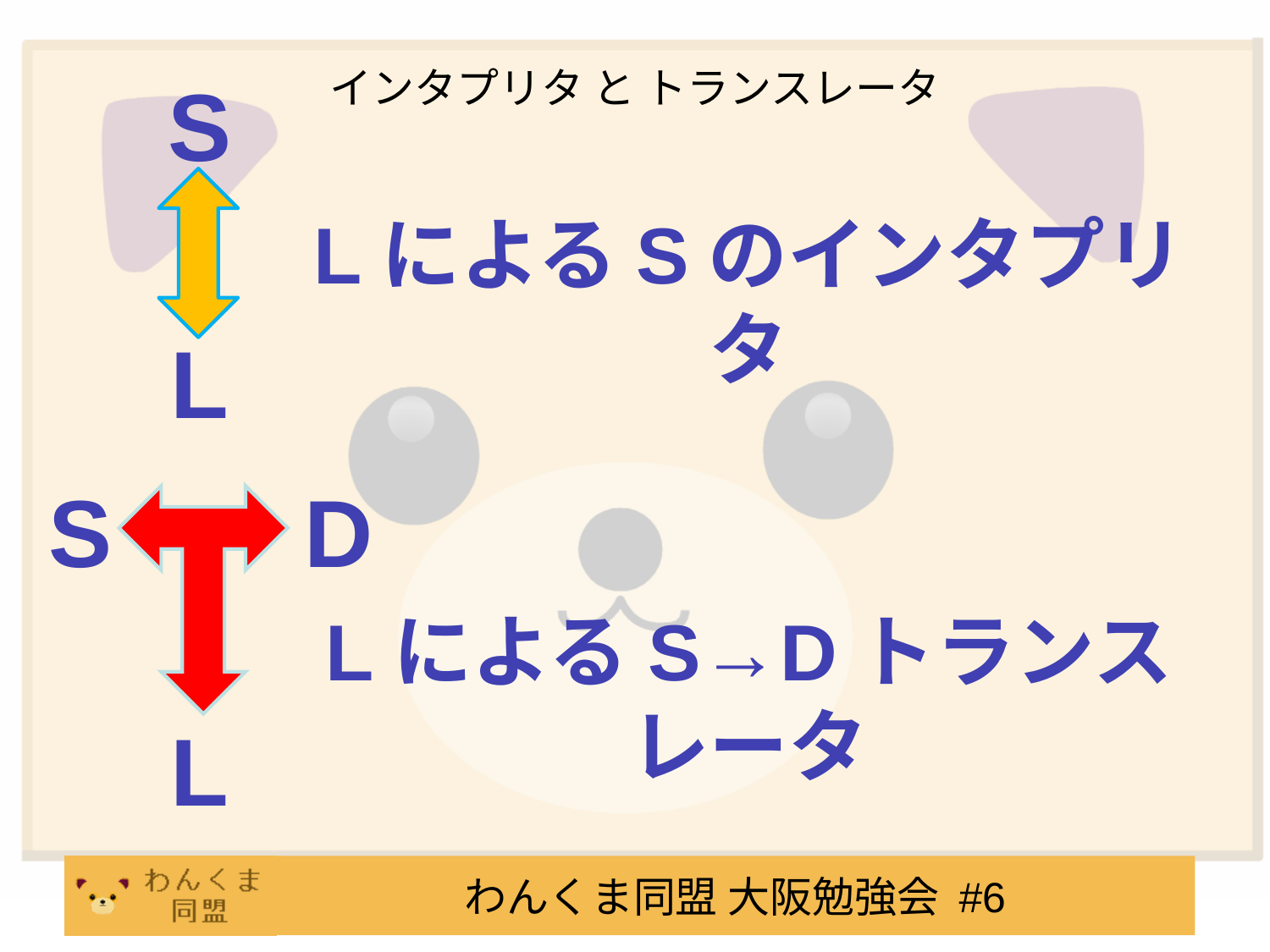

# インタプリタ と トランスレータ
S

LによるSのインタプリタ
L
S
D

LによるS→Dトランスレータ
L